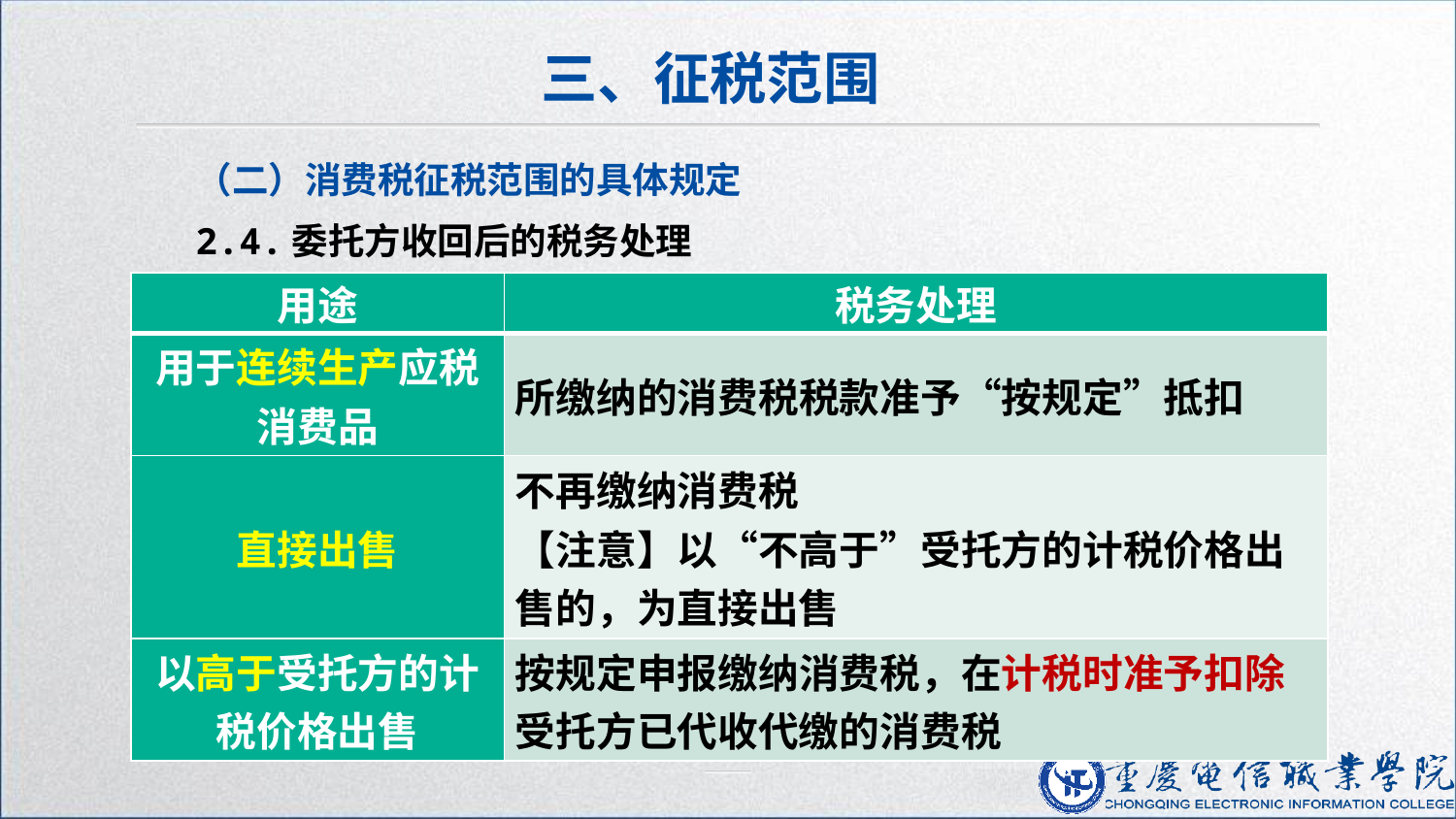

三、征税范围
（二）消费税征税范围的具体规定
2.4.委托方收回后的税务处理
| 用途 | 税务处理 |
| --- | --- |
| 用于连续生产应税消费品 | 所缴纳的消费税税款准予“按规定”抵扣 |
| 直接出售 | 不再缴纳消费税 【注意】以“不高于”受托方的计税价格出售的，为直接出售 |
| 以高于受托方的计税价格出售 | 按规定申报缴纳消费税，在计税时准予扣除受托方已代收代缴的消费税 |